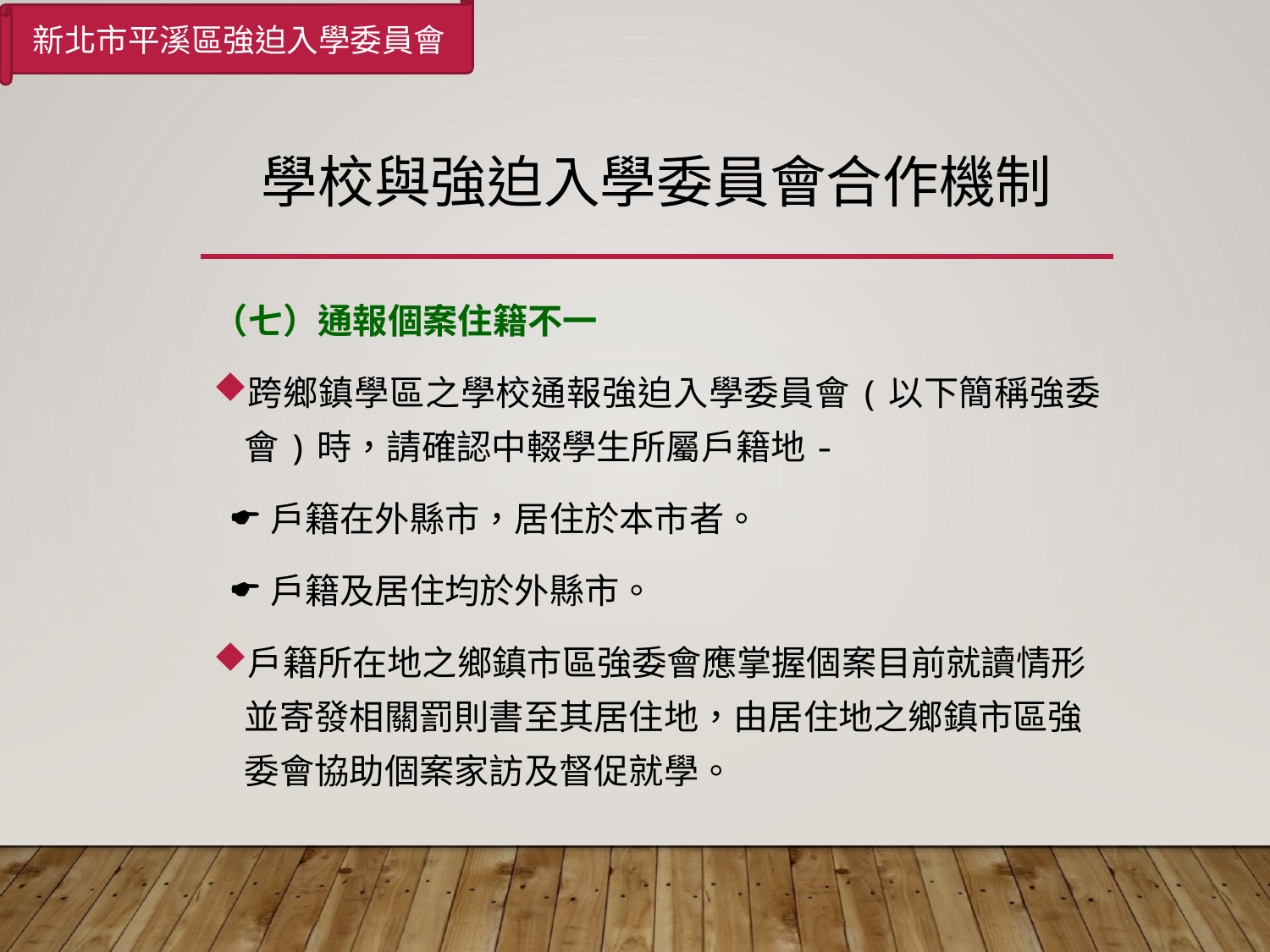

新北市平溪區強迫入學委員會
# 學校與強迫入學委員會合作機制
（七）通報個案住籍不一
跨鄉鎮學區之學校通報強迫入學委員會(以下簡稱強委會)時，請確認中輟學生所屬戶籍地-
  🖝戶籍在外縣市，居住於本市者。
  🖝戶籍及居住均於外縣市。
戶籍所在地之鄉鎮市區強委會應掌握個案目前就讀情形並寄發相關罰則書至其居住地，由居住地之鄉鎮市區強委會協助個案家訪及督促就學。